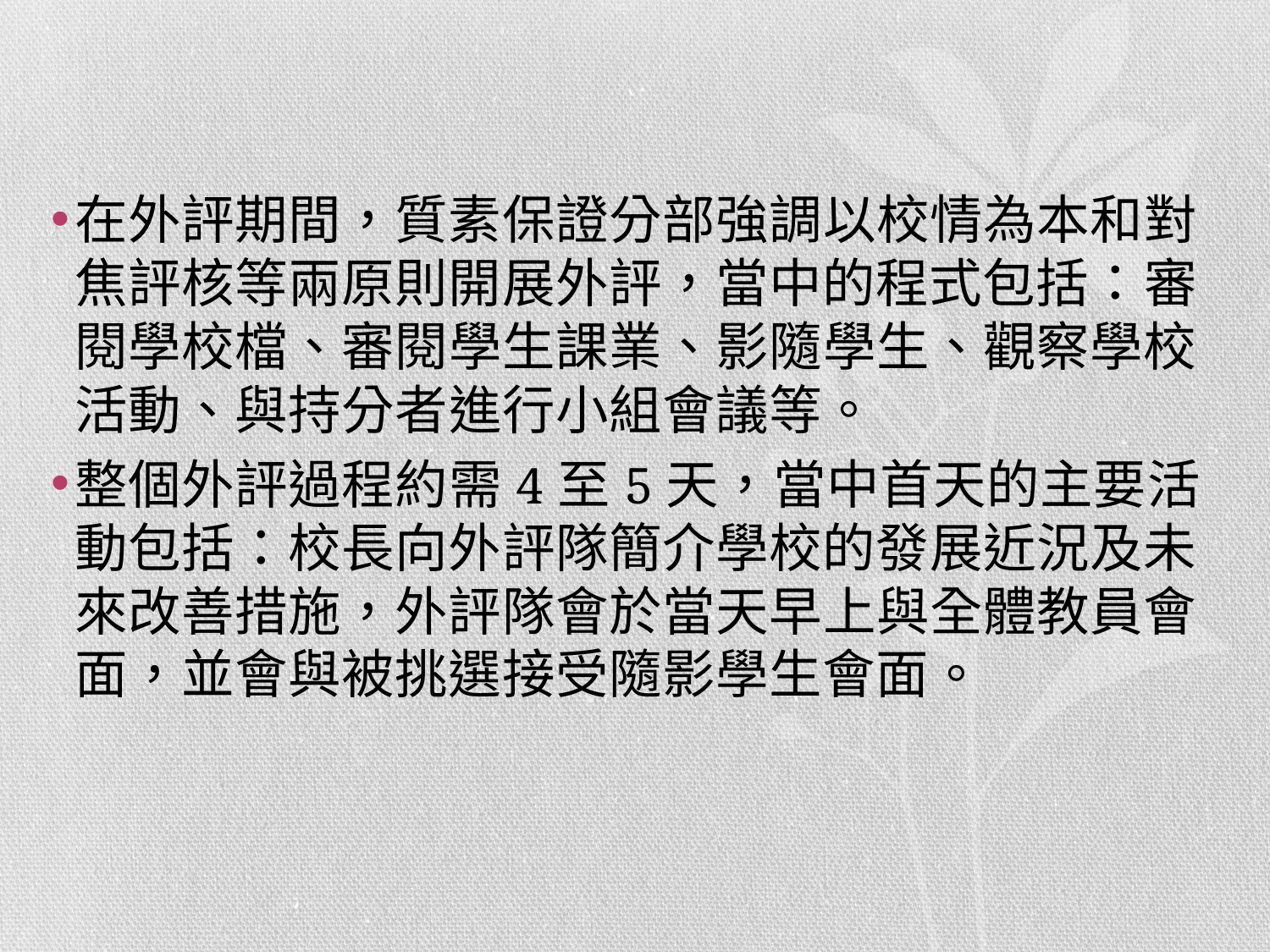

#
在外評期間，質素保證分部強調以校情為本和對焦評核等兩原則開展外評，當中的程式包括：審閱學校檔、審閱學生課業、影隨學生、觀察學校活動、與持分者進行小組會議等。
整個外評過程約需4至5天，當中首天的主要活動包括：校長向外評隊簡介學校的發展近況及未來改善措施，外評隊會於當天早上與全體教員會面，並會與被挑選接受隨影學生會面。